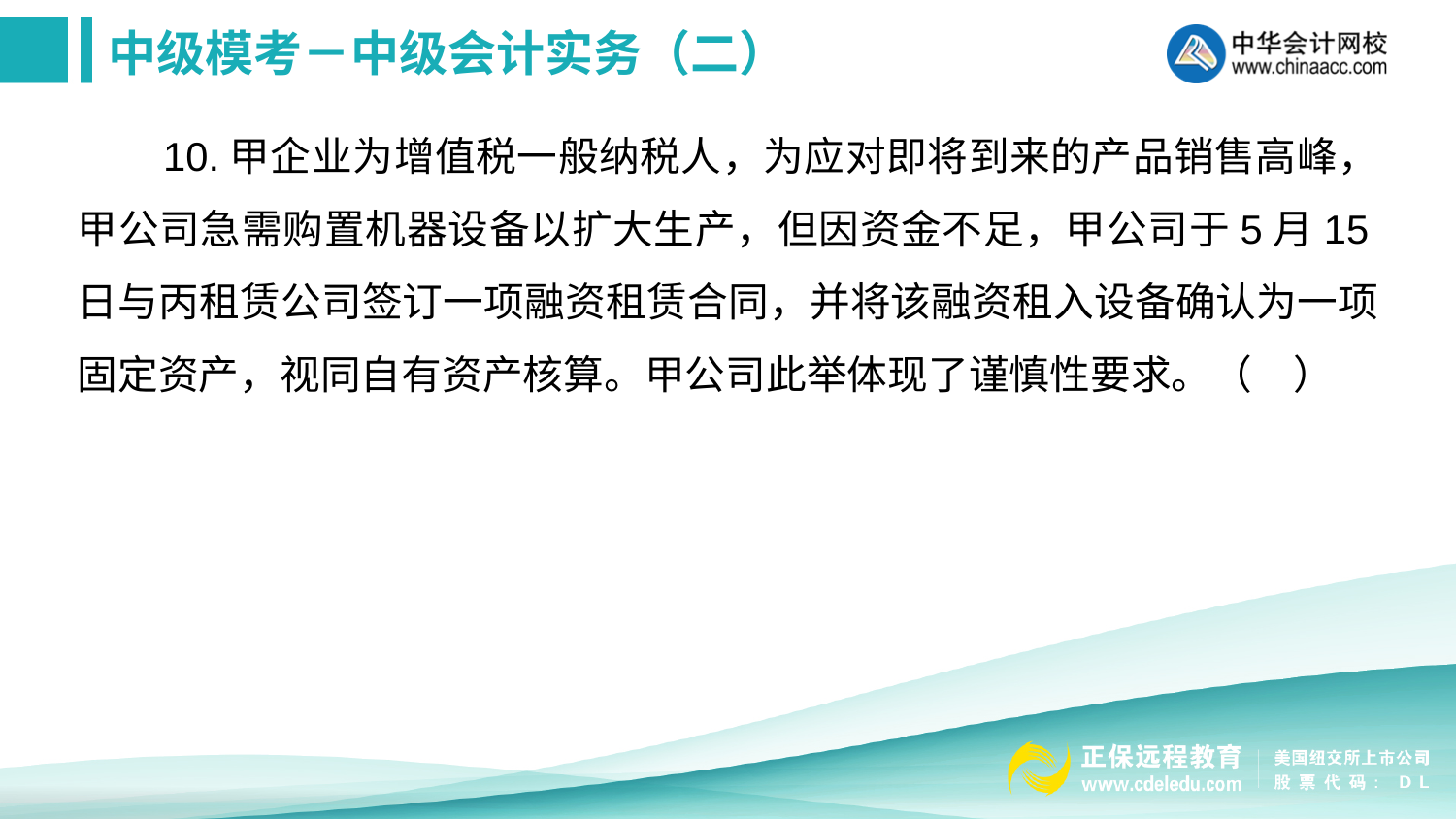

10.甲企业为增值税一般纳税人，为应对即将到来的产品销售高峰，甲公司急需购置机器设备以扩大生产，但因资金不足，甲公司于5月15日与丙租赁公司签订一项融资租赁合同，并将该融资租入设备确认为一项固定资产，视同自有资产核算。甲公司此举体现了谨慎性要求。（　）